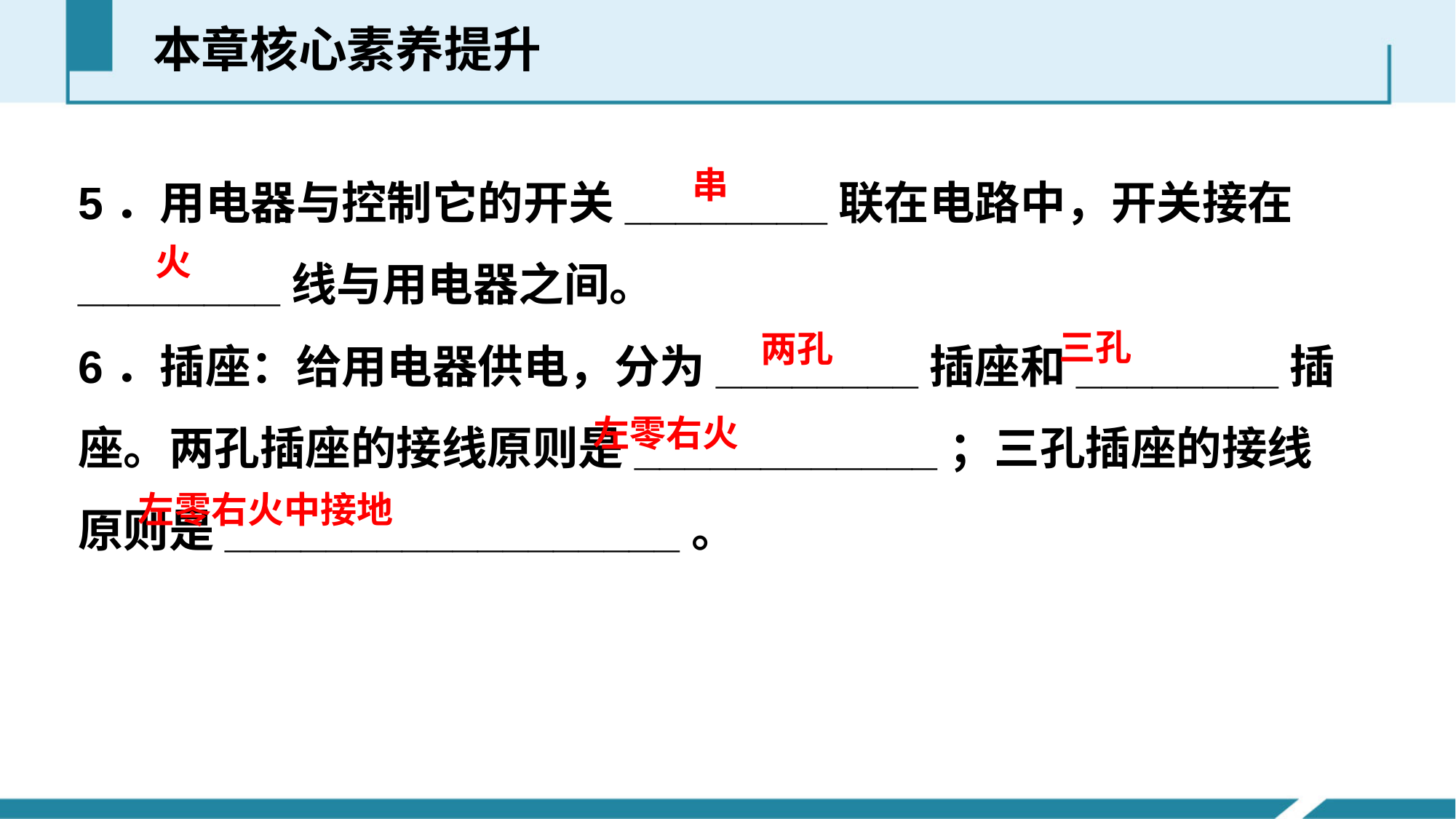

本章核心素养提升
5．用电器与控制它的开关________联在电路中，开关接在________线与用电器之间。
6．插座：给用电器供电，分为________插座和________插座。两孔插座的接线原则是____________；三孔插座的接线原则是__________________。
串
火
三孔
两孔
左零右火
左零右火中接地